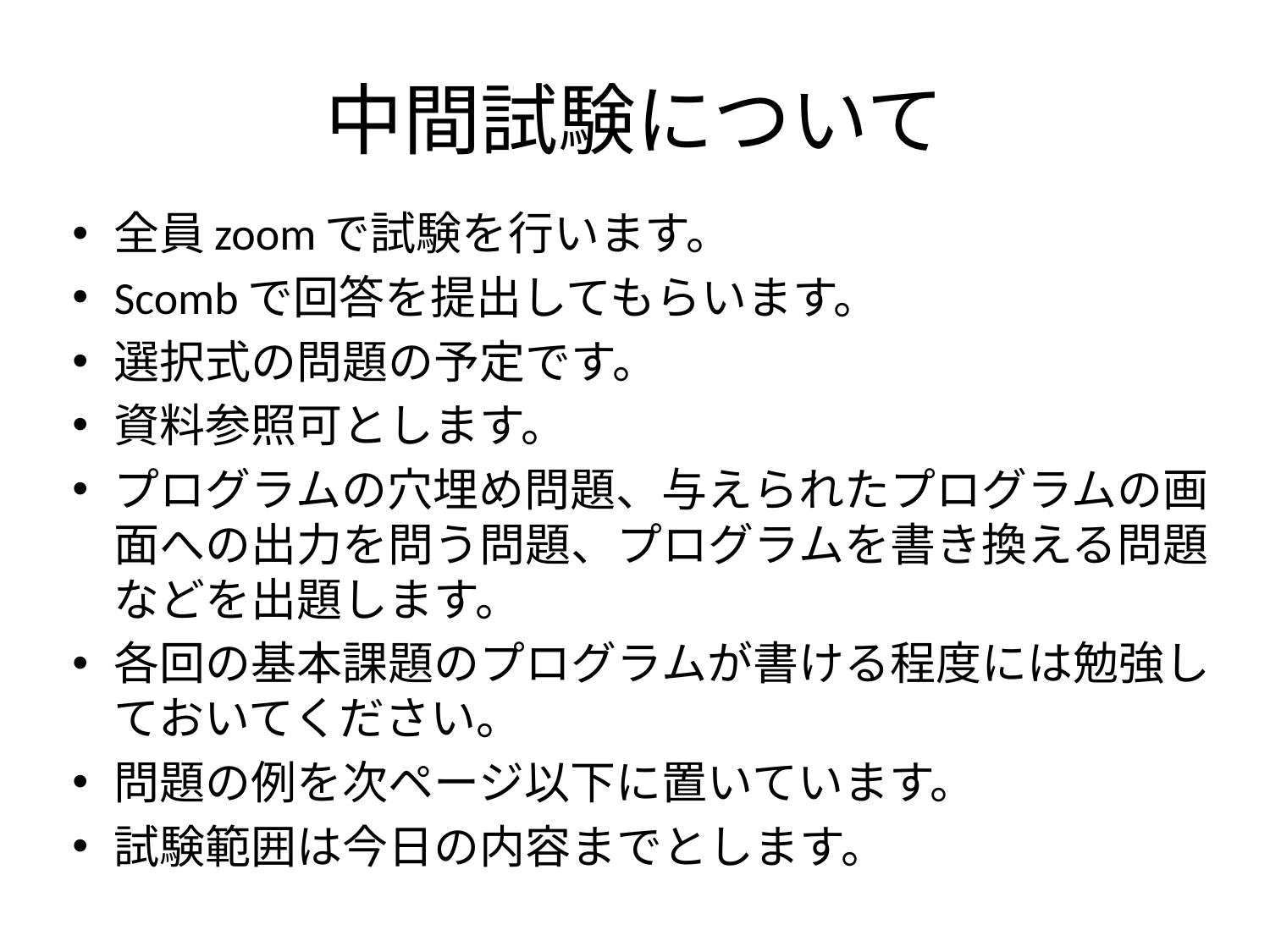

# 中間試験について
全員zoomで試験を行います。
Scombで回答を提出してもらいます。
選択式の問題の予定です。
資料参照可とします。
プログラムの穴埋め問題、与えられたプログラムの画面への出力を問う問題、プログラムを書き換える問題などを出題します。
各回の基本課題のプログラムが書ける程度には勉強しておいてください。
問題の例を次ページ以下に置いています。
試験範囲は今日の内容までとします。